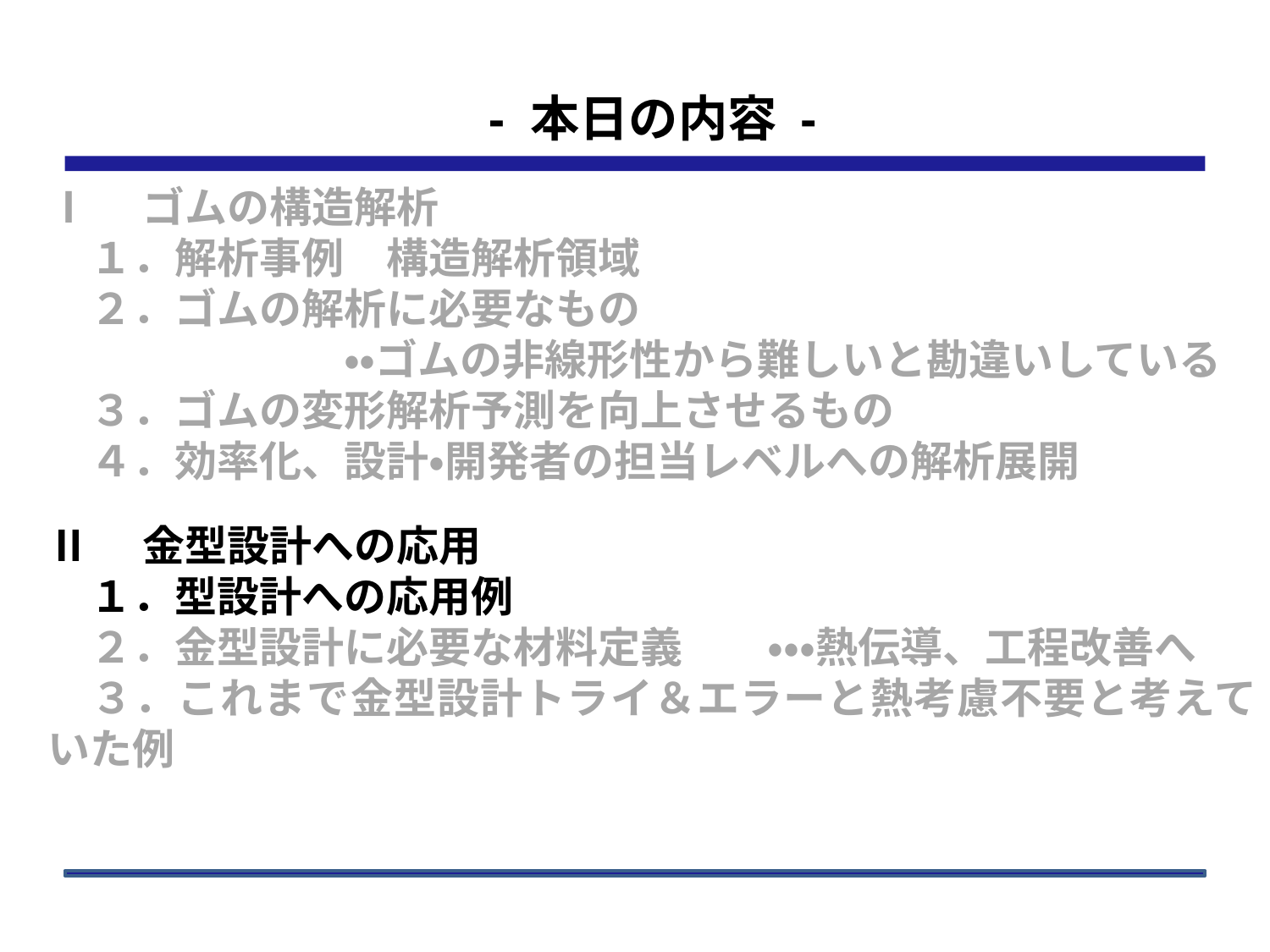

- 本日の内容 -

Ⅰ　ゴムの構造解析
　１．解析事例　構造解析領域
　２．ゴムの解析に必要なもの
　　　　　　　・・ゴムの非線形性から難しいと勘違いしている
　３．ゴムの変形解析予測を向上させるもの
　４．効率化、設計・開発者の担当レベルへの解析展開

Ⅱ　金型設計への応用
　１．型設計への応用例
　２．金型設計に必要な材料定義　　・・・熱伝導、工程改善へ
　３．これまで金型設計トライ＆エラーと熱考慮不要と考えていた例